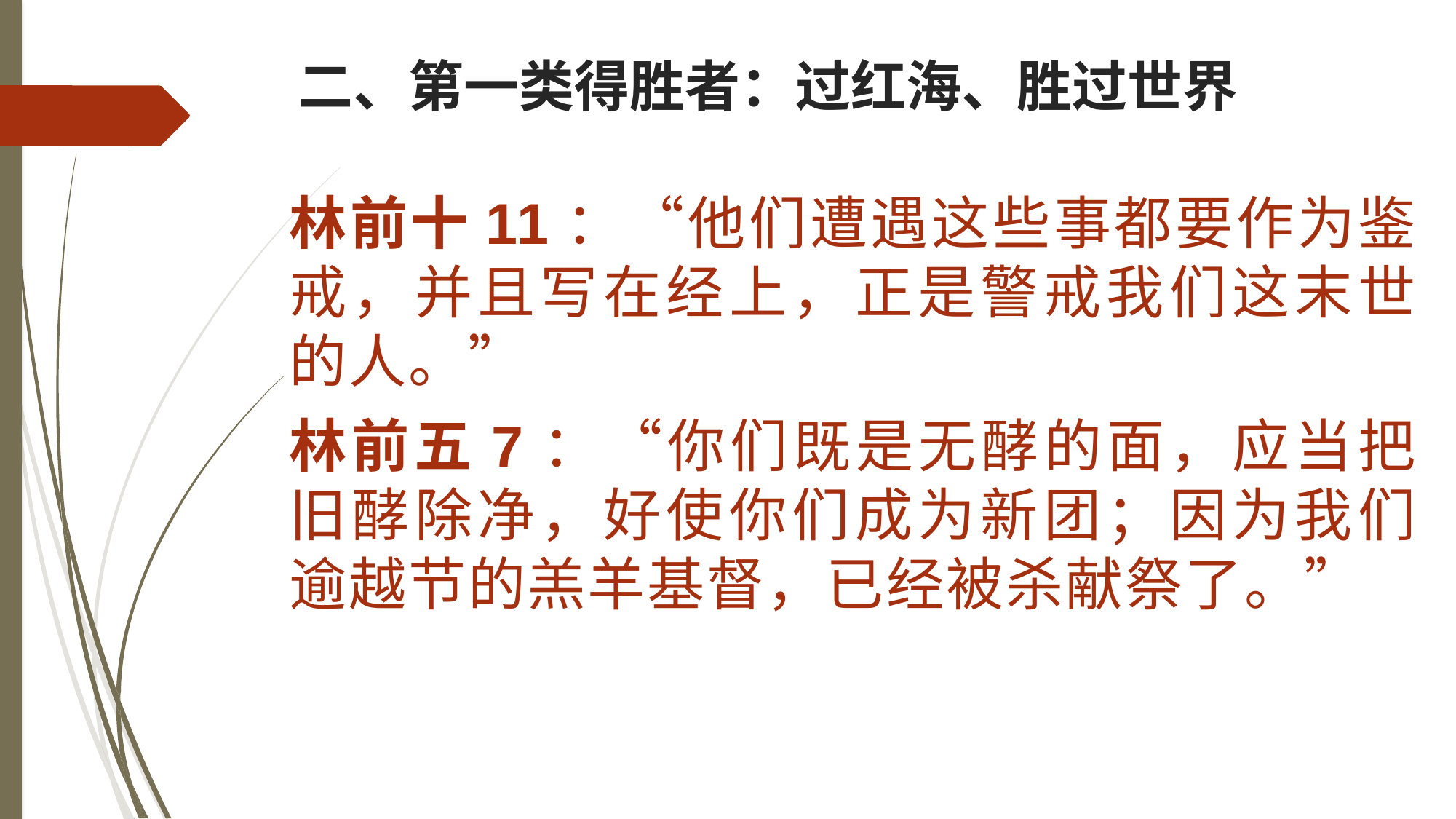

# 二、第一类得胜者：过红海、胜过世界
林前十11：“他们遭遇这些事都要作为鉴戒，并且写在经上，正是警戒我们这末世的人。”
林前五7：“你们既是无酵的面，应当把旧酵除净，好使你们成为新团；因为我们逾越节的羔羊基督，已经被杀献祭了。”